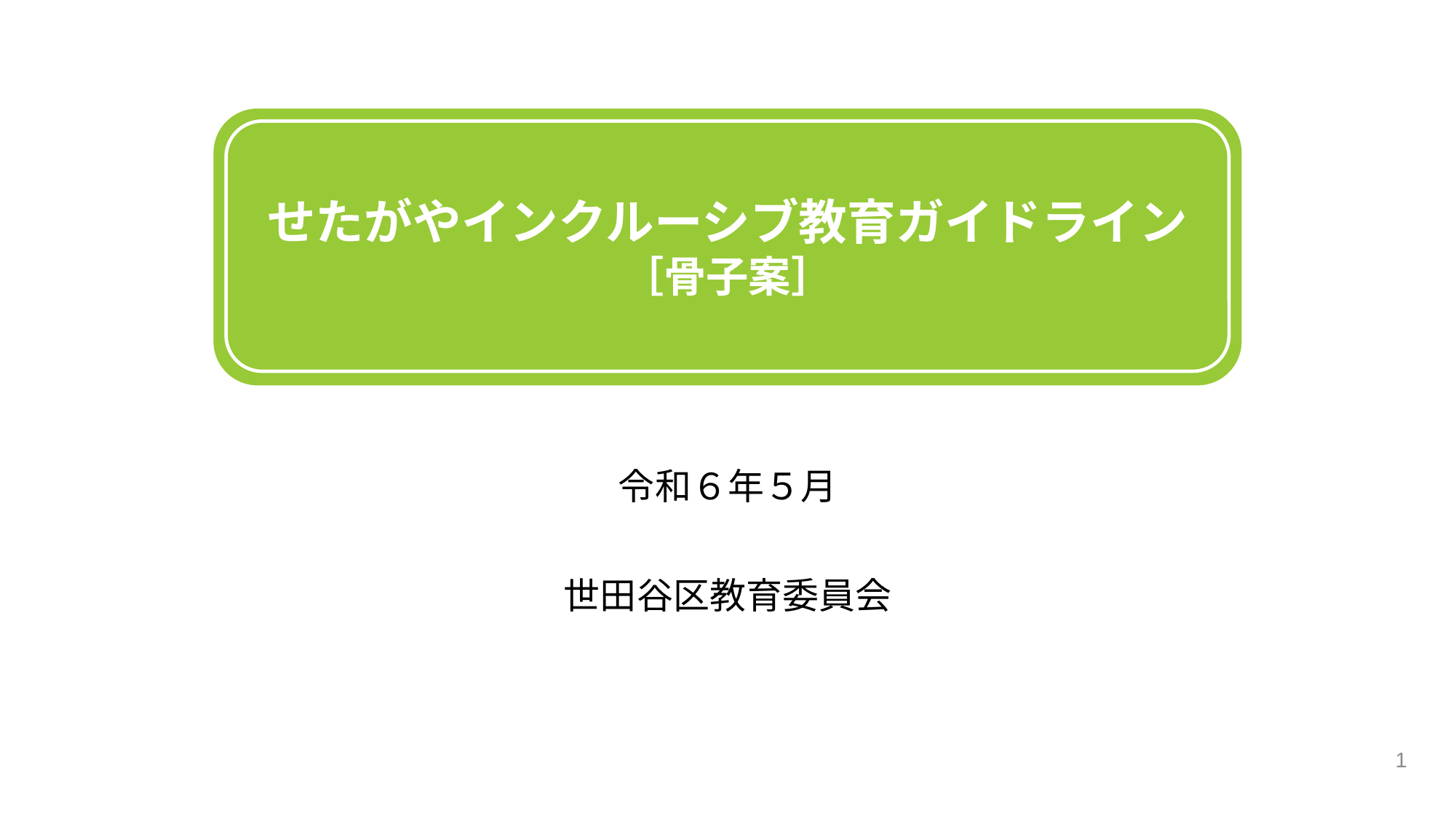

せたがやインクルーシブ教育ガイドライン
［骨子案］
令和６年５月

世田谷区教育委員会
1